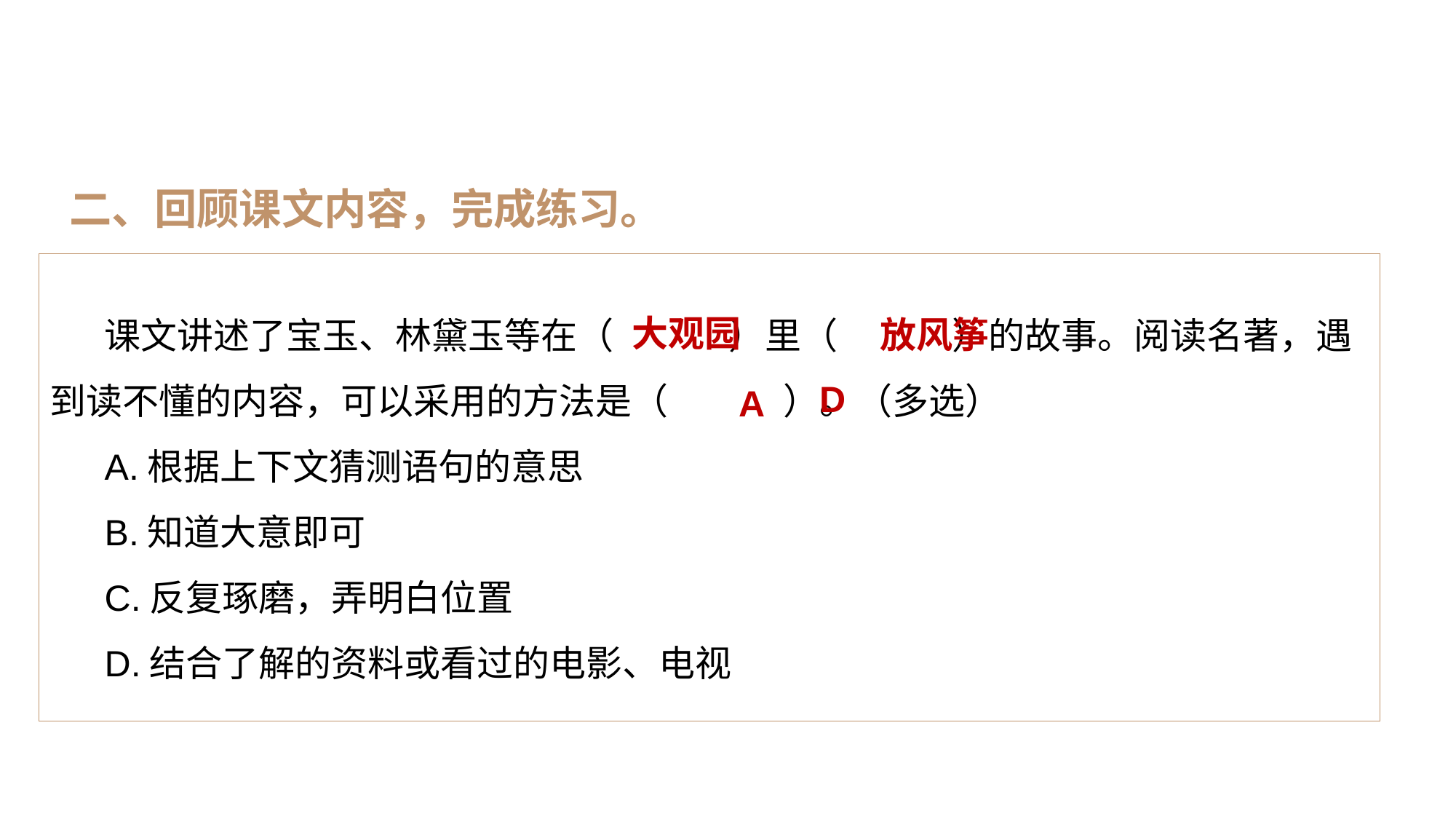

二、回顾课文内容，完成练习。
课文讲述了宝玉、林黛玉等在（              ）里（              ）的故事。阅读名著，遇到读不懂的内容，可以采用的方法是（              ）。（多选）
A.根据上下文猜测语句的意思
B.知道大意即可
C.反复琢磨，弄明白位置
D.结合了解的资料或看过的电影、电视
大观园
放风筝
A
D